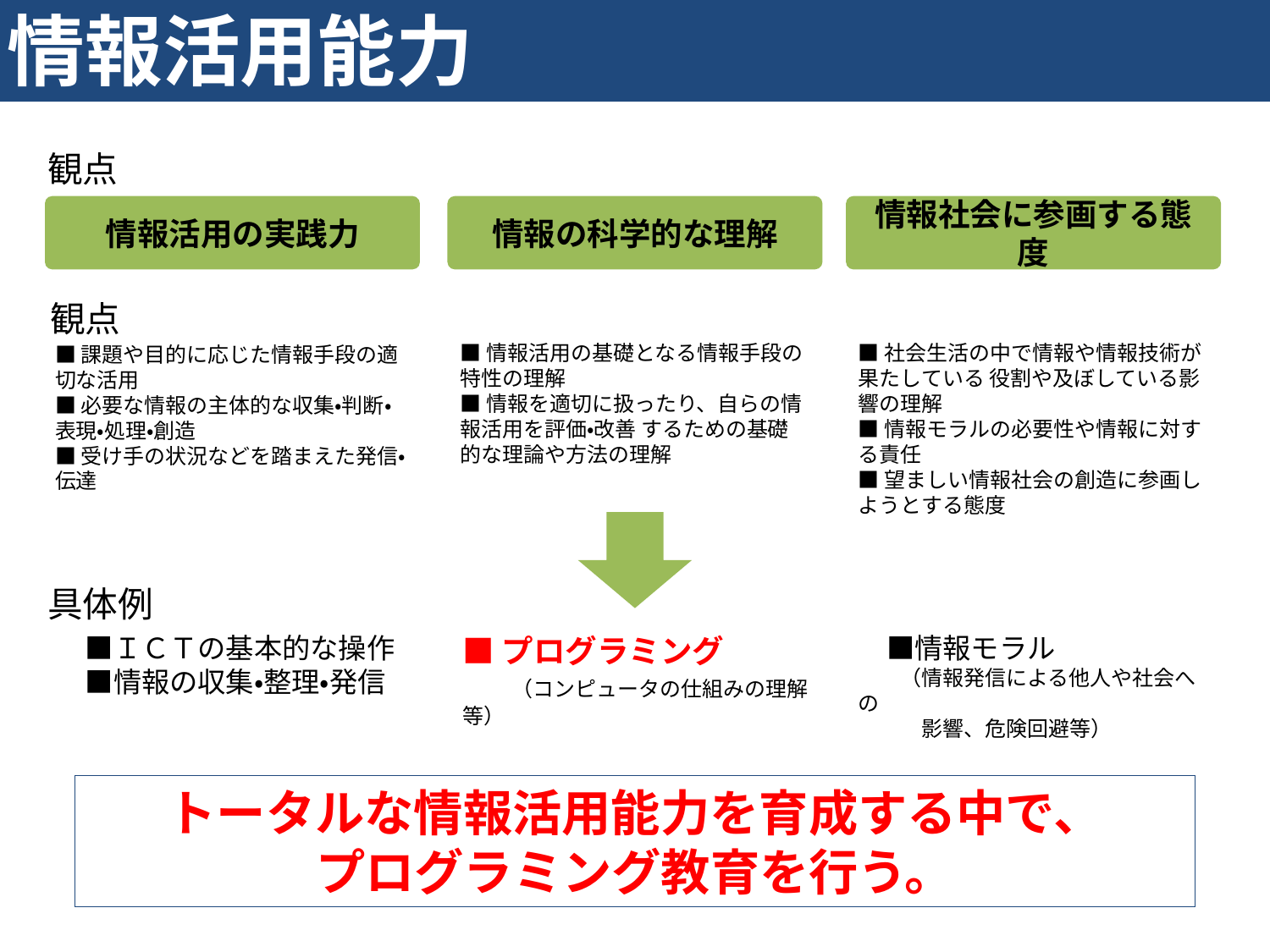

情報活用能力
観点
情報活用の実践力
情報の科学的な理解
情報社会に参画する態度
観点
■情報活用の基礎となる情報手段の特性の理解
■情報を適切に扱ったり、自らの情報活用を評価・改善 するための基礎的な理論や方法の理解
■社会生活の中で情報や情報技術が果たしている 役割や及ぼしている影響の理解
■情報モラルの必要性や情報に対する責任
■望ましい情報社会の創造に参画しようとする態度
■課題や目的に応じた情報手段の適切な活用
■必要な情報の主体的な収集・判断・表現・処理・創造
■受け手の状況などを踏まえた発信・伝達

具体例
■プログラミング
　　（コンピュータの仕組みの理解等）
　■情報モラル
　　（情報発信による他人や社会への
　　　影響、危険回避等）
　■ＩＣＴの基本的な操作
　■情報の収集・整理・発信
トータルな情報活用能力を育成する中で、
プログラミング教育を行う。